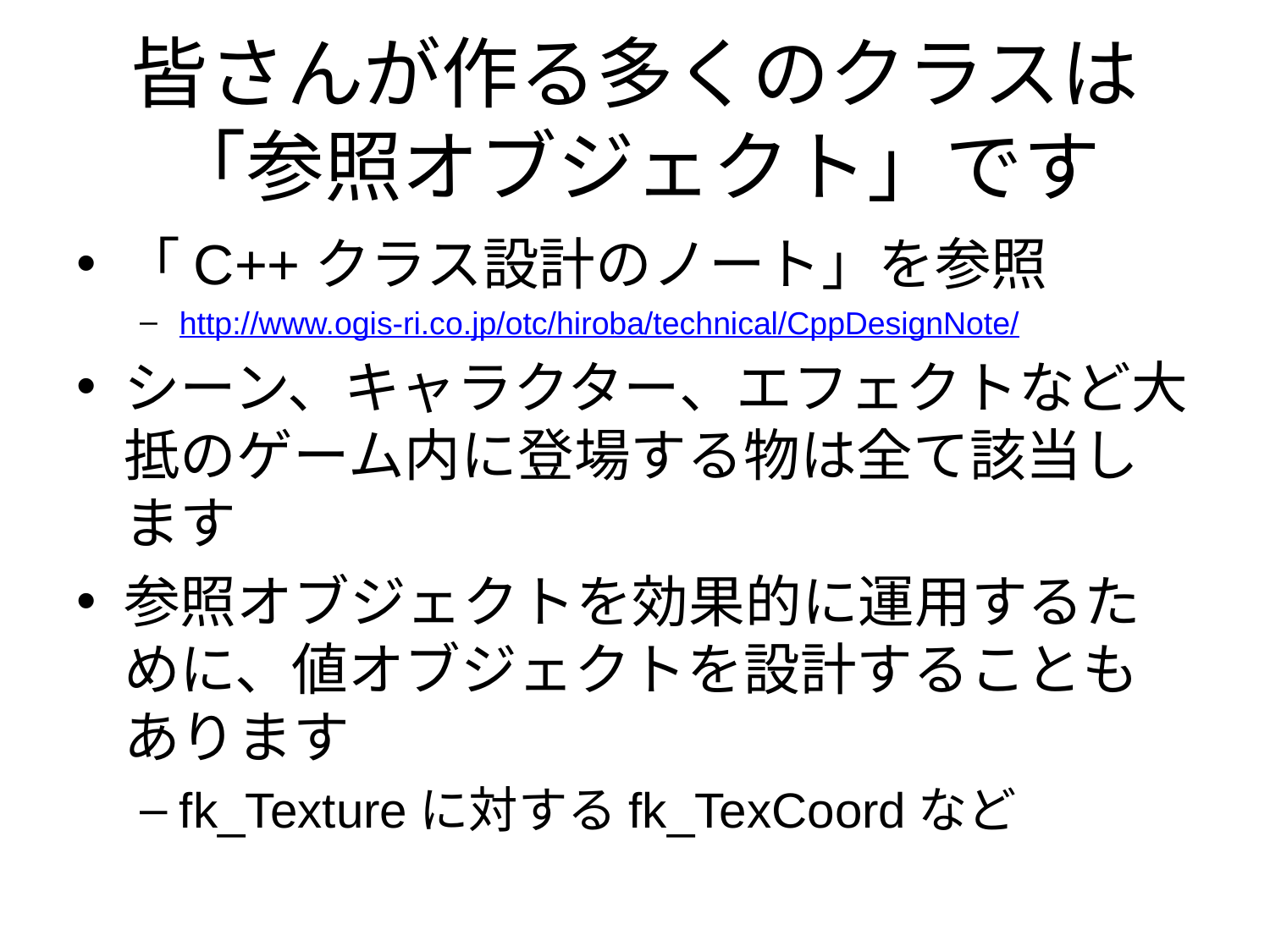

# 皆さんが作る多くのクラスは 「参照オブジェクト」です
「C++クラス設計のノート」を参照
http://www.ogis-ri.co.jp/otc/hiroba/technical/CppDesignNote/
シーン、キャラクター、エフェクトなど大抵のゲーム内に登場する物は全て該当します
参照オブジェクトを効果的に運用するために、値オブジェクトを設計することもあります
fk_Textureに対するfk_TexCoordなど